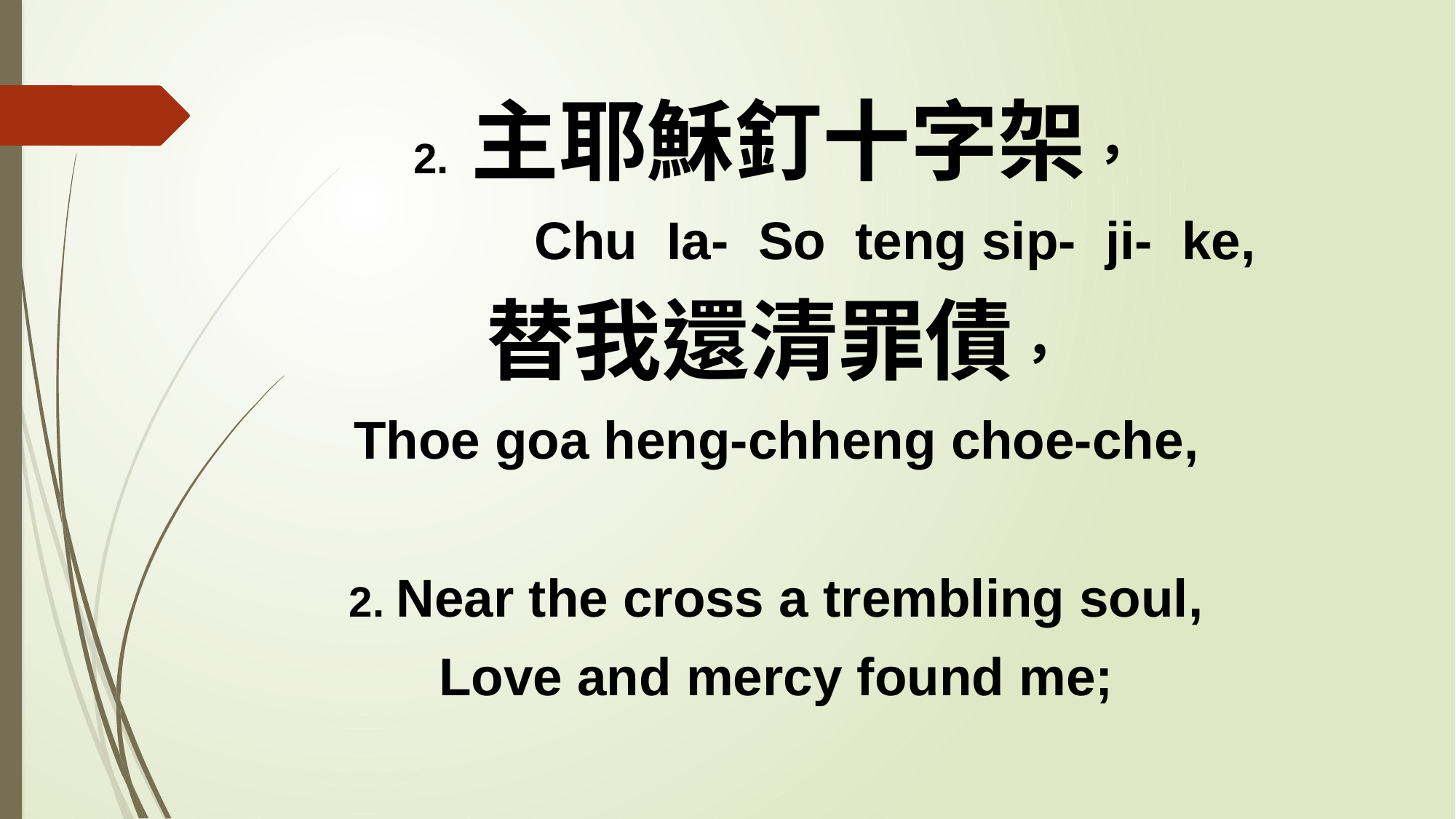

2. 主耶穌釘十字架，
                     Chu  Ia-  So  teng sip-  ji-  ke,
替我還清罪債，
Thoe goa heng-chheng choe-che,

2. Near the cross a trembling soul,
Love and mercy found me;